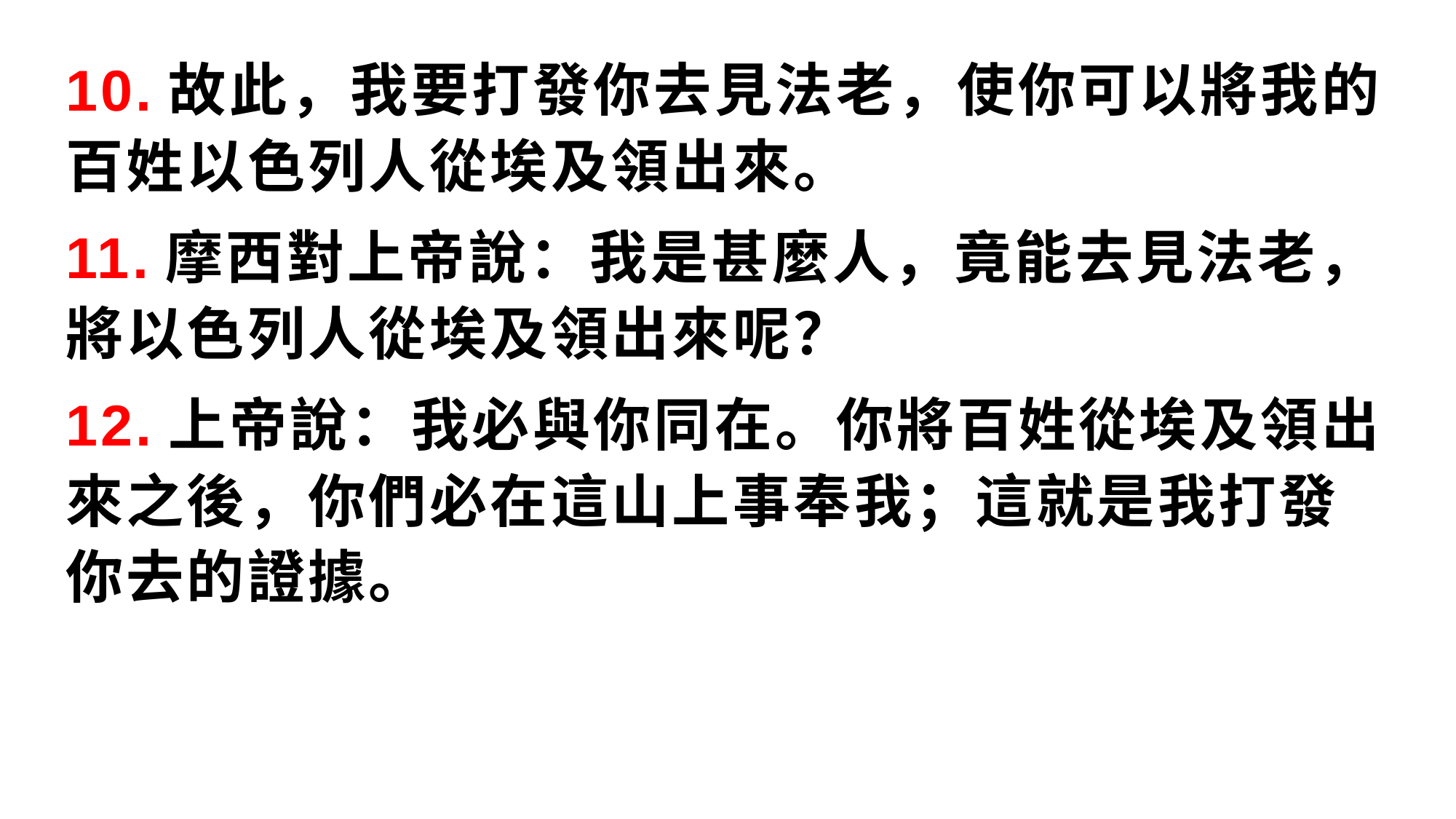

10.故此，我要打發你去見法老，使你可以將我的百姓以色列人從埃及領出來。
11.摩西對上帝說：我是甚麼人，竟能去見法老，將以色列人從埃及領出來呢？
12.上帝說：我必與你同在。你將百姓從埃及領出來之後，你們必在這山上事奉我；這就是我打發你去的證據。